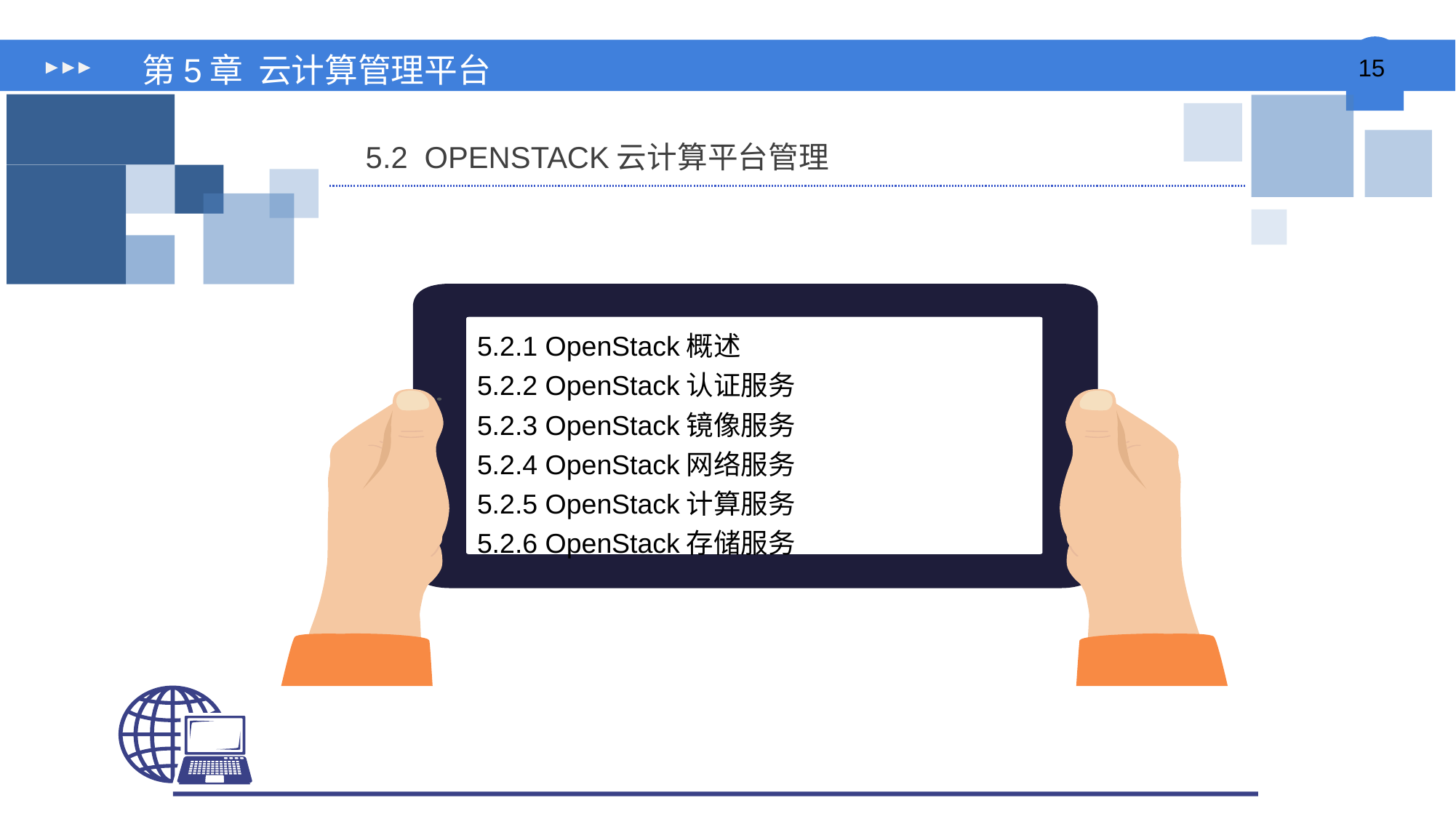

# 第5章  云计算管理平台
5.2  OPENSTACK云计算平台管理

5.2.1 OpenStack概述
5.2.2 OpenStack认证服务
5.2.3 OpenStack镜像服务
5.2.4 OpenStack网络服务
5.2.5 OpenStack计算服务
5.2.6 OpenStack存储服务